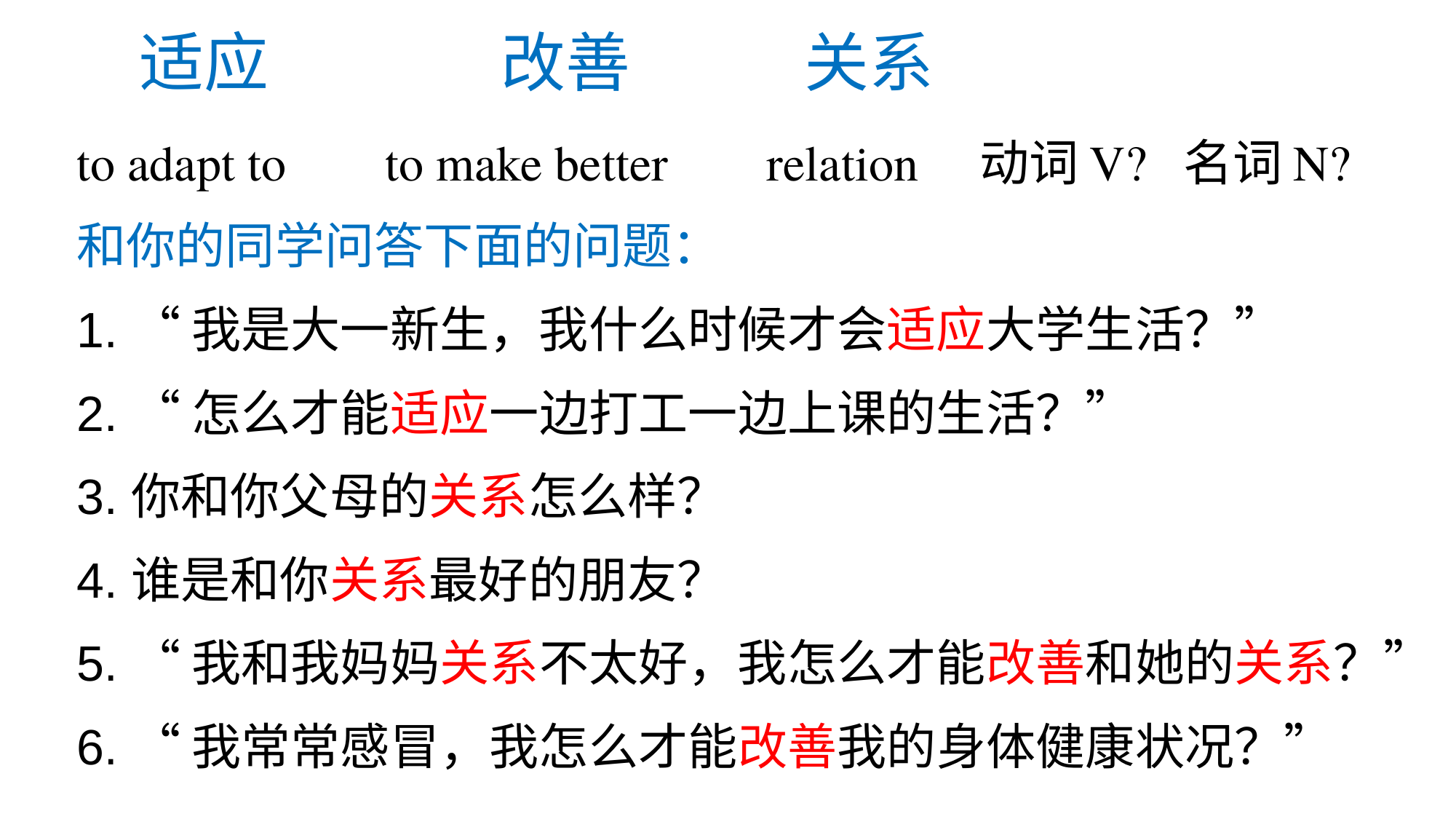

# 适应                改善            关系
to adapt to        to make better        relation    动词V?  名词N?
和你的同学问答下面的问题：
“我是大一新生，我什么时候才会适应大学生活？”
“怎么才能适应一边打工一边上课的生活？”
你和你父母的关系怎么样？
谁是和你关系最好的朋友？
“我和我妈妈关系不太好，我怎么才能改善和她的关系？”
“我常常感冒，我怎么才能改善我的身体健康状况？”